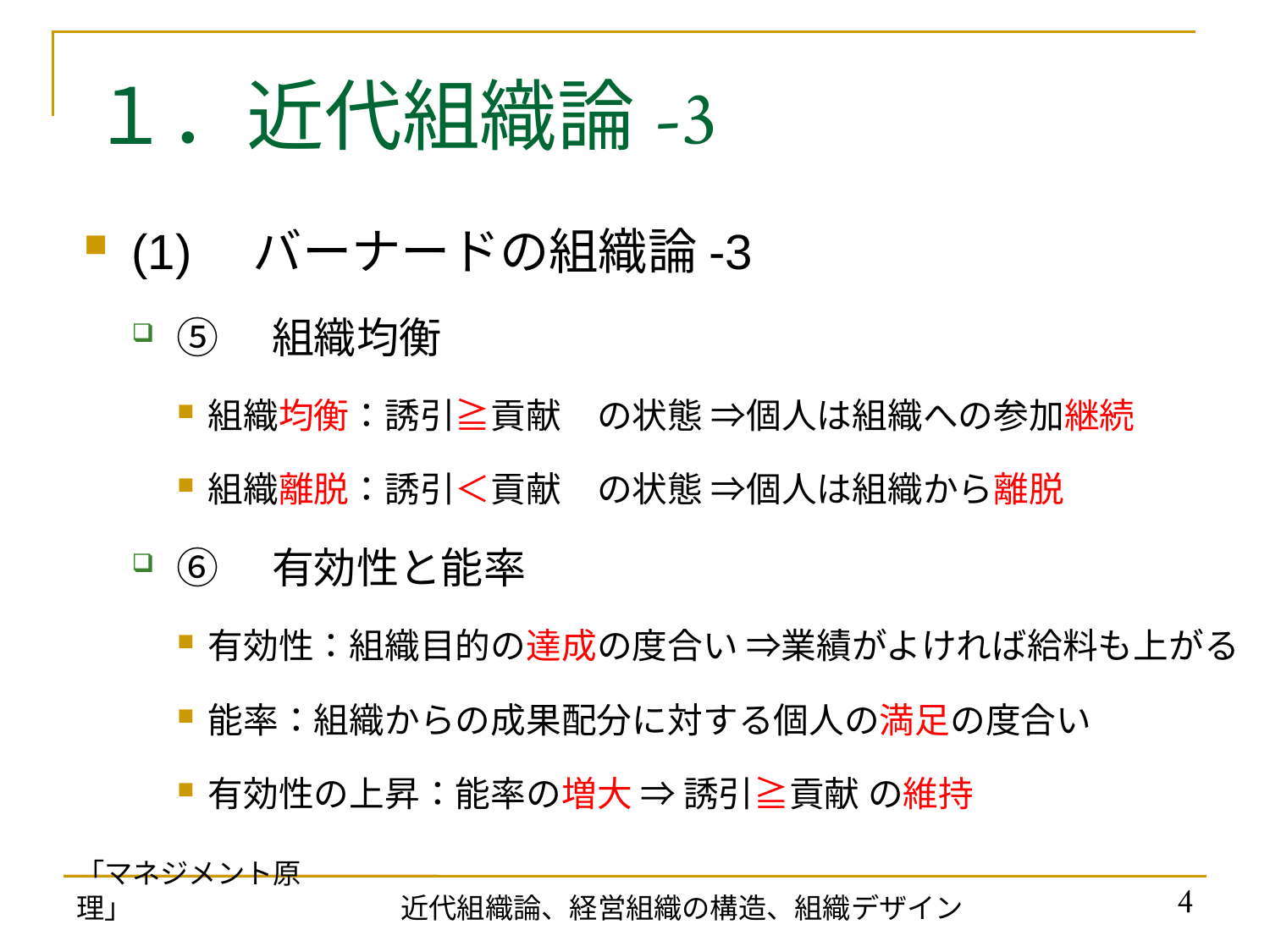

# １．近代組織論-3
(1)　バーナードの組織論-3
⑤　組織均衡
組織均衡：誘引≧貢献　の状態 ⇒個人は組織への参加継続
組織離脱：誘引＜貢献　の状態 ⇒個人は組織から離脱
⑥　有効性と能率
有効性：組織目的の達成の度合い ⇒業績がよければ給料も上がる
能率：組織からの成果配分に対する個人の満足の度合い
有効性の上昇：能率の増大 ⇒ 誘引≧貢献 の維持

「マネジメント原理」
4
近代組織論、経営組織の構造、組織デザイン